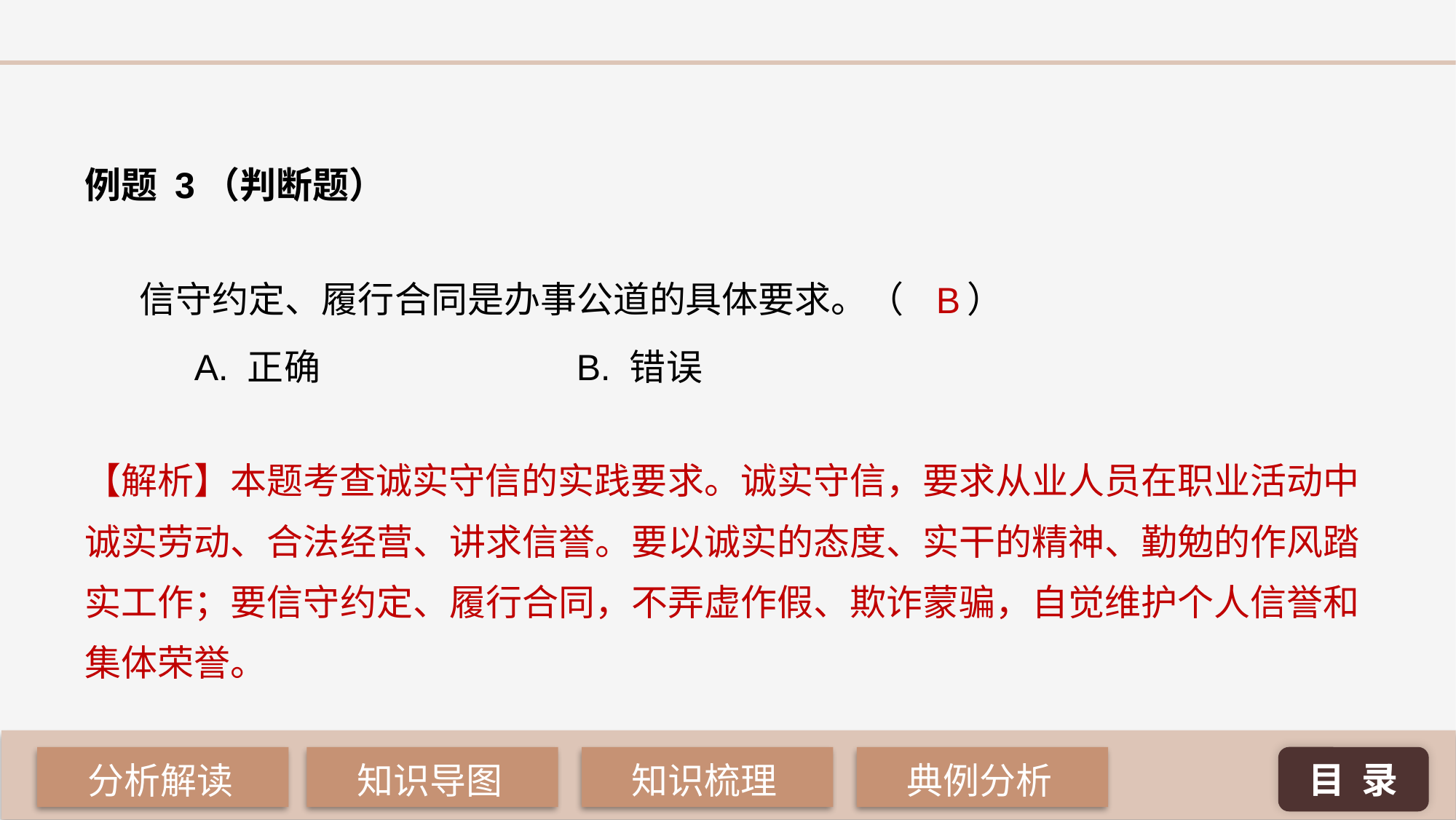

例题 3（判断题）
信守约定、履行合同是办事公道的具体要求。（	 ）
A. 正确			B. 错误
B
【解析】本题考查诚实守信的实践要求。诚实守信，要求从业人员在职业活动中诚实劳动、合法经营、讲求信誉。要以诚实的态度、实干的精神、勤勉的作风踏实工作；要信守约定、履行合同，不弄虚作假、欺诈蒙骗，自觉维护个人信誉和集体荣誉。